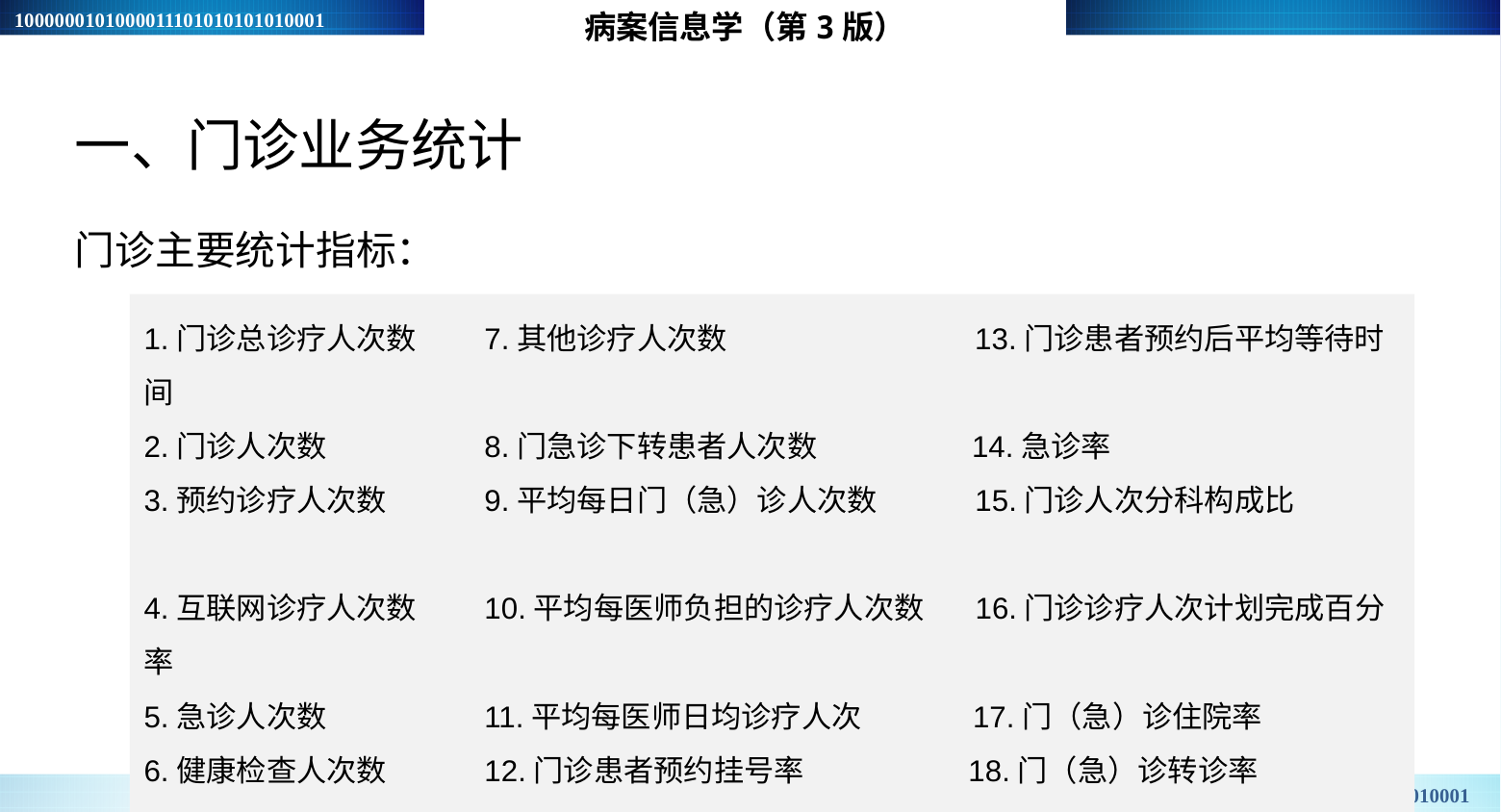

病案信息学（第3版）
一、门诊业务统计
门诊主要统计指标：
1.门诊总诊疗人次数　　7.其他诊疗人次数　　　　　　　　13.门诊患者预约后平均等待时间
2.门诊人次数　　　　　8.门急诊下转患者人次数　　　　    14.急诊率
3.预约诊疗人次数　　　9.平均每日门（急）诊人次数　　　15.门诊人次分科构成比
4.互联网诊疗人次数　　10.平均每医师负担的诊疗人次数　  16.门诊诊疗人次计划完成百分率
5.急诊人次数　　　　　11.平均每医师日均诊疗人次　　　  17.门（急）诊住院率
6.健康检查人次数　　　12.门诊患者预约挂号率　　　　 　18.门（急）诊转诊率